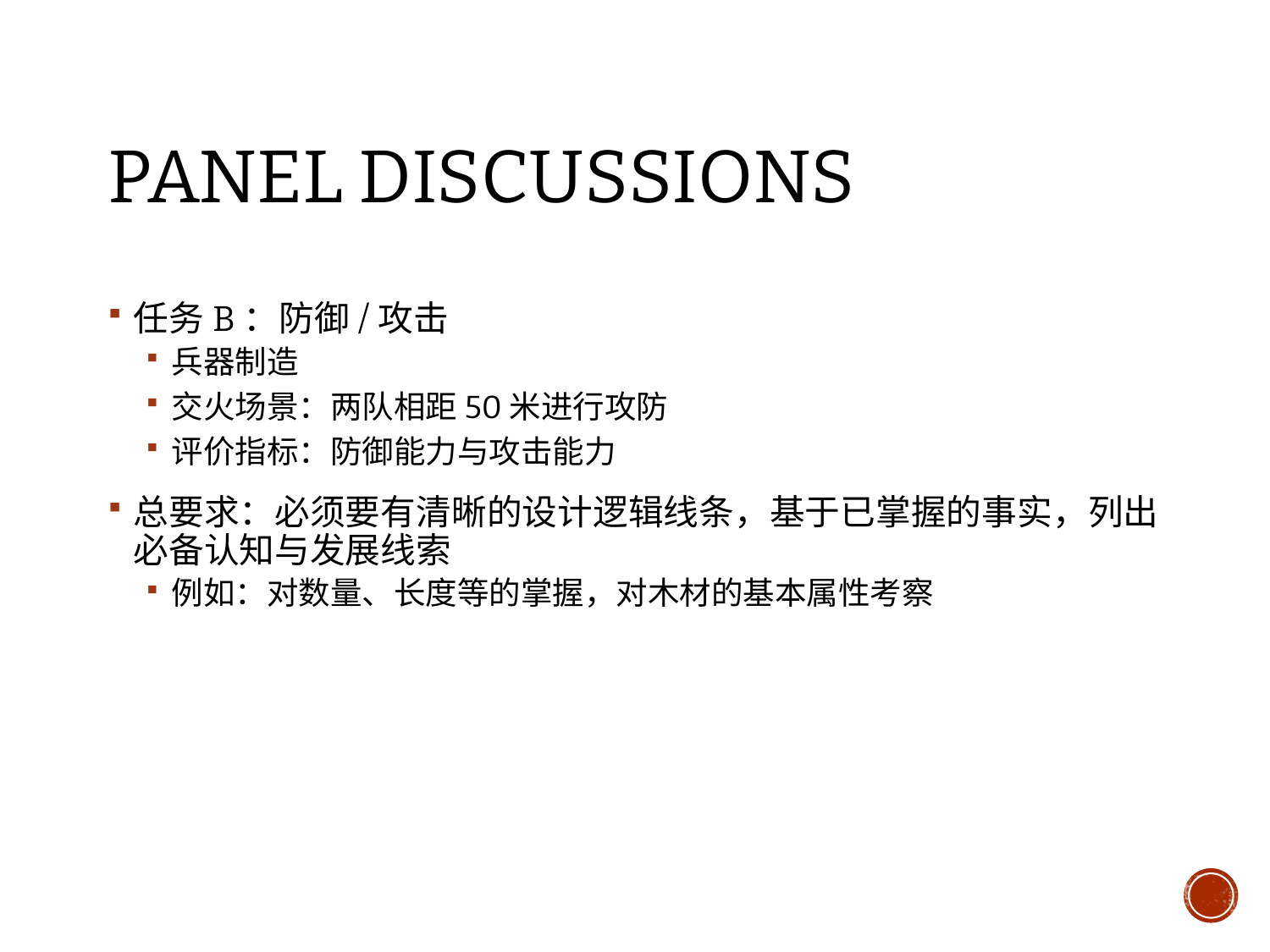

# Panel discussions
任务B：防御/攻击
兵器制造
交火场景：两队相距50米进行攻防
评价指标：防御能力与攻击能力
总要求：必须要有清晰的设计逻辑线条，基于已掌握的事实，列出必备认知与发展线索
例如：对数量、长度等的掌握，对木材的基本属性考察